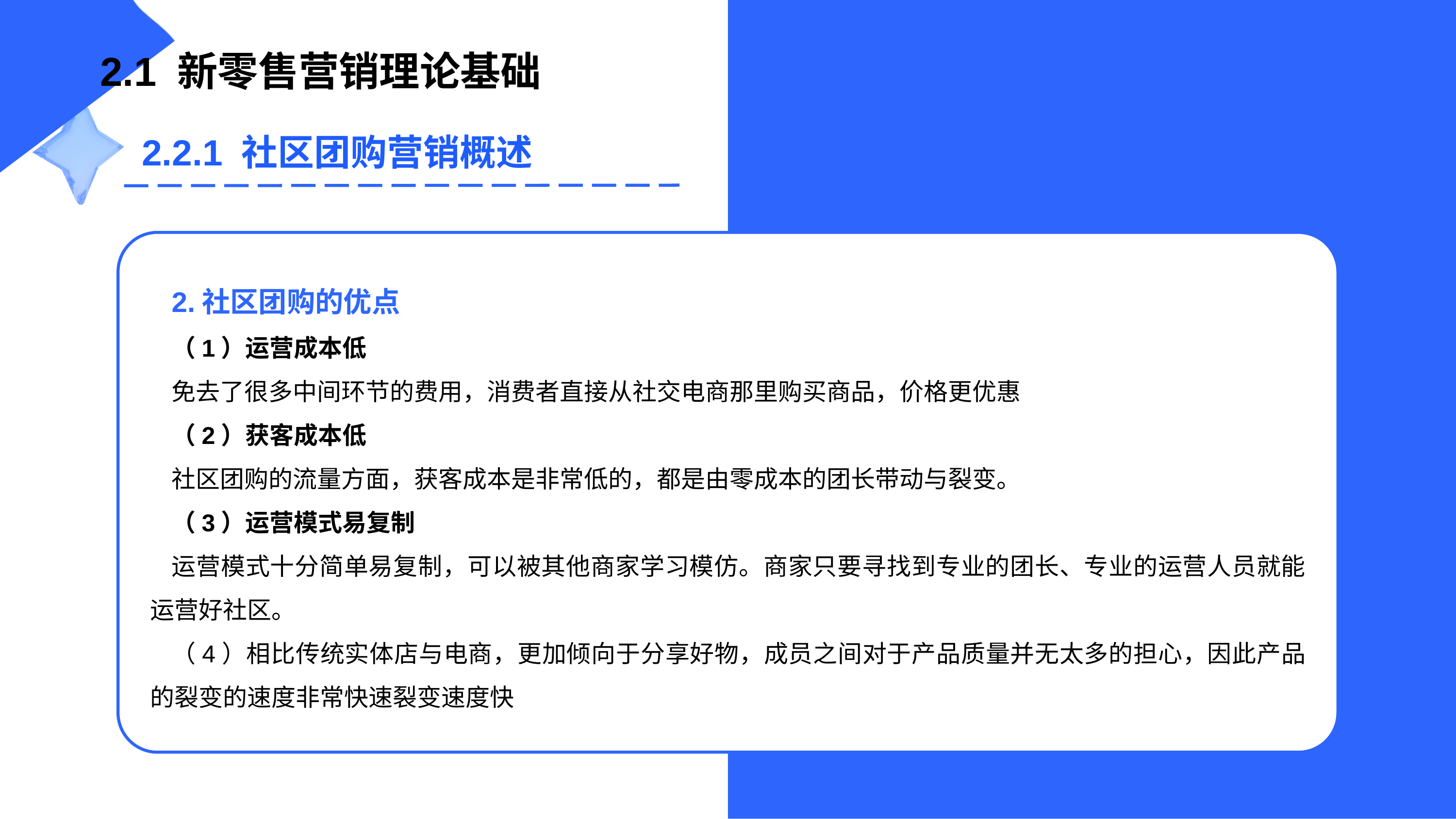

2.1 新零售营销理论基础

2.2.1 社区团购营销概述

2.社区团购的优点
（1）运营成本低
免去了很多中间环节的费用，消费者直接从社交电商那里购买商品，价格更优惠
（2）获客成本低
社区团购的流量方面，获客成本是非常低的，都是由零成本的团长带动与裂变。
（3）运营模式易复制
运营模式十分简单易复制，可以被其他商家学习模仿。商家只要寻找到专业的团长、专业的运营人员就能运营好社区。
（4）相比传统实体店与电商，更加倾向于分享好物，成员之间对于产品质量并无太多的担心，因此产品的裂变的速度非常快速裂变速度快